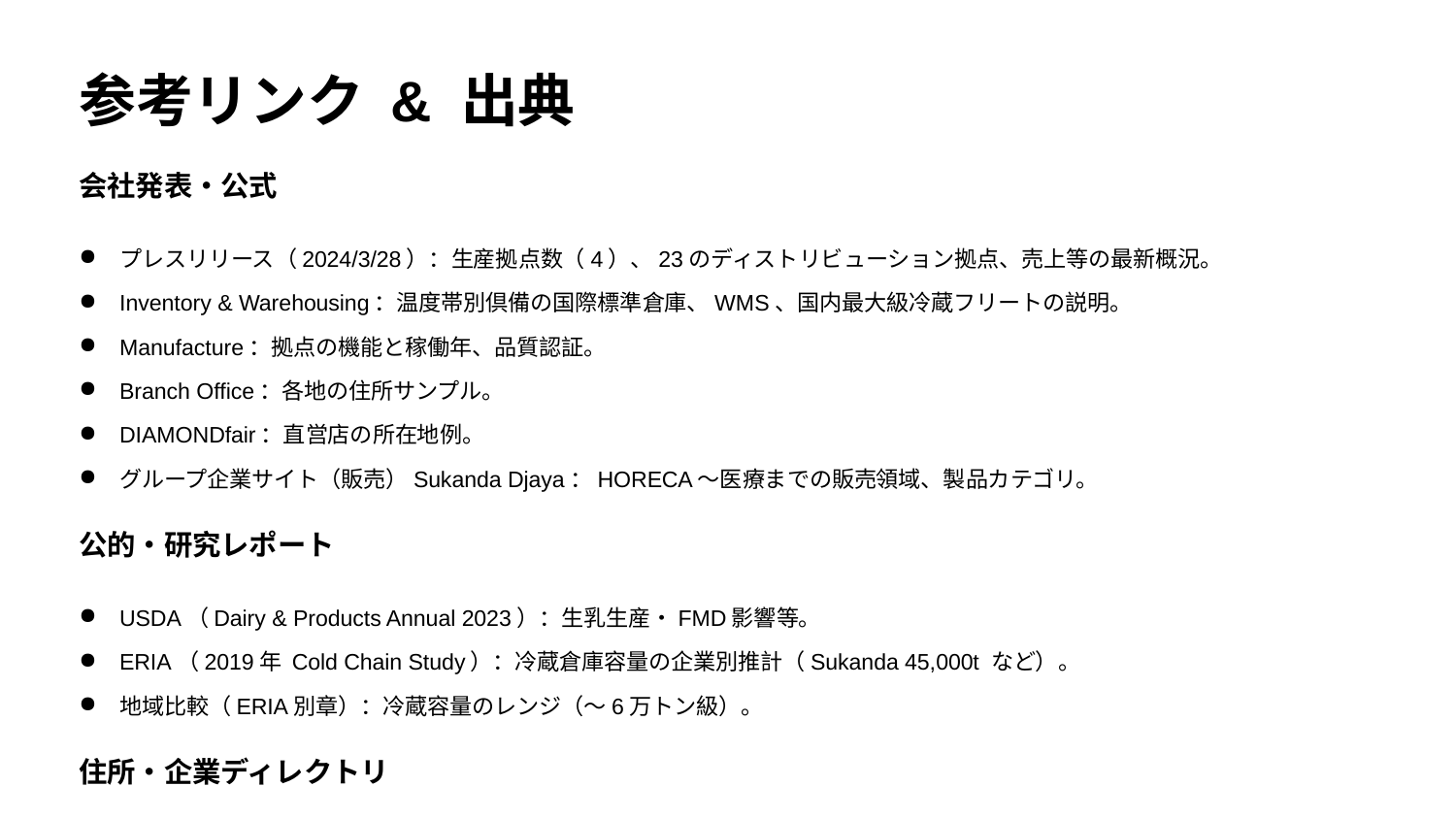

参考リンク & 出典
会社発表・公式
プレスリリース（2024/3/28）：生産拠点数（4）、23のディストリビューション拠点、売上等の最新概況。
Inventory & Warehousing：温度帯別倶備の国際標準倉庫、WMS、国内最大級冷蔵フリートの説明。
Manufacture：拠点の機能と稼働年、品質認証。
Branch Office：各地の住所サンプル。
DIAMONDfair：直営店の所在地例。
グループ企業サイト（販売）Sukanda Djaya：HORECA〜医療までの販売領域、製品カテゴリ。
公的・研究レポート
USDA（Dairy & Products Annual 2023）：生乳生産・FMD影響等。
ERIA（2019年 Cold Chain Study）：冷蔵倉庫容量の企業別推計（Sukanda 45,000t など）。
地域比較（ERIA別章）：冷蔵容量のレンジ（〜6万トン級）。
住所・企業ディレクトリ
DCS & Sukanda（Ancol／MM2100）の住所確認。
商品画像（店頭の一例）
Diamond Milk UHT 1L／アイスクリーム（EC商品ページ画像）。
年報関連
年報（AR）ページ／IDX提出：AR2024等の所在。